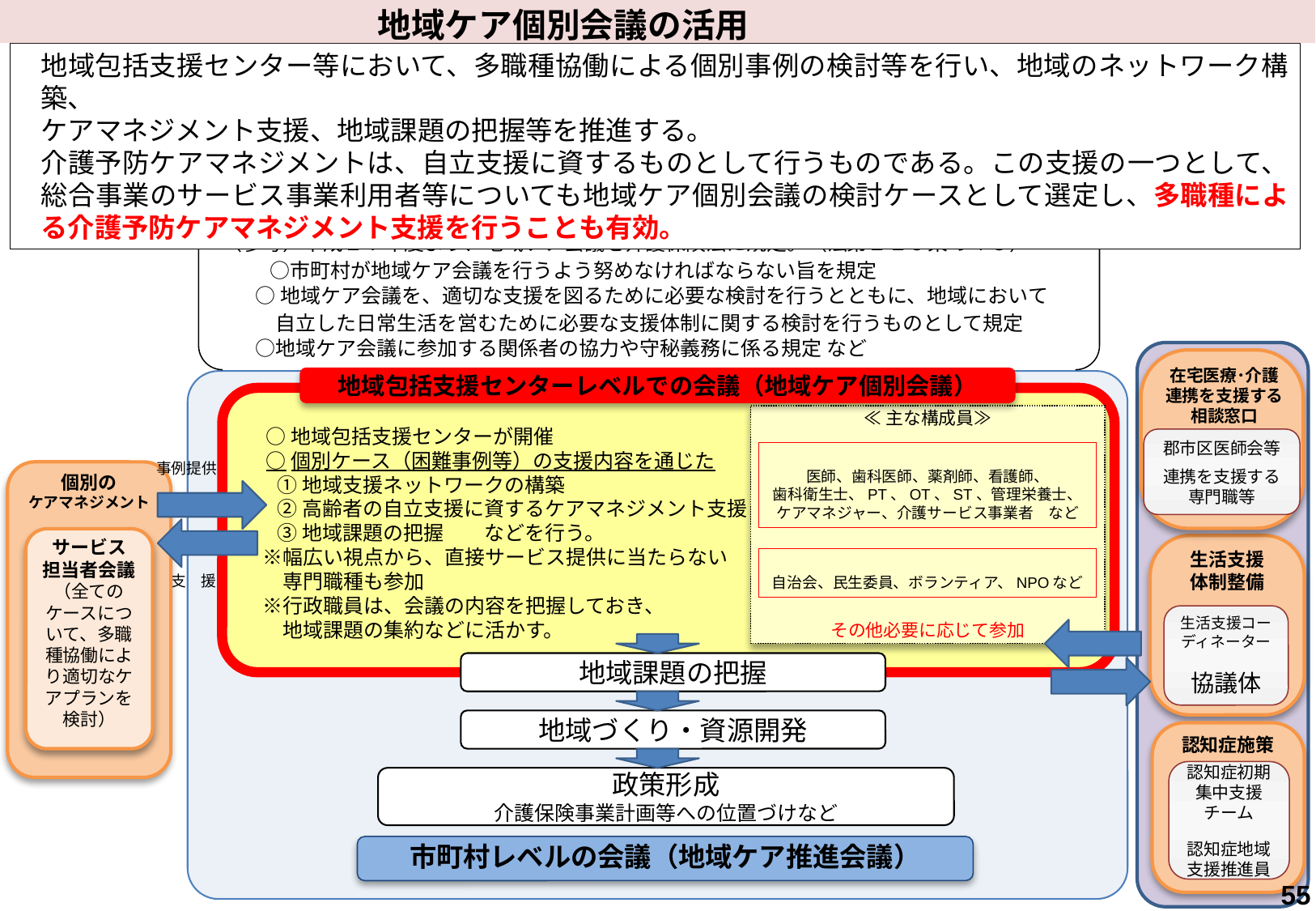

地域ケア個別会議の活用
地域包括支援センター等において、多職種協働による個別事例の検討等を行い、地域のネットワーク構築、
ケアマネジメント支援、地域課題の把握等を推進する。
介護予防ケアマネジメントは、自立支援に資するものとして行うものである。この支援の一つとして、総合事業のサービス事業利用者等についても地域ケア個別会議の検討ケースとして選定し、多職種による介護予防ケアマネジメント支援を行うことも有効。
（参考）平成２７年度より、地域ケア会議を介護保険法に規定。（法第１１５条の４８）
　○市町村が地域ケア会議を行うよう努めなければならない旨を規定
  ○地域ケア会議を、適切な支援を図るために必要な検討を行うとともに、地域において
　  自立した日常生活を営むために必要な支援体制に関する検討を行うものとして規定
　   ○地域ケア会議に参加する関係者の協力や守秘義務に係る規定 など

在宅医療･介護
連携を支援する
相談窓口
郡市区医師会等

連携を支援する専門職等
地域包括支援センターレベルでの会議（地域ケア個別会議）

○地域包括支援センターが開催
○個別ケース（困難事例等）の支援内容を通じた
①地域支援ネットワークの構築
②高齢者の自立支援に資するケアマネジメント支援
③地域課題の把握　　などを行う。
　※幅広い視点から、直接サービス提供に当たらない
　　専門職種も参加
　※行政職員は、会議の内容を把握しておき、
　　地域課題の集約などに活かす。

≪主な構成員≫

その他必要に応じて参加

医師、歯科医師、薬剤師、看護師、
歯科衛生士、PT、OT、ST、管理栄養士、
ケアマネジャー、介護サービス事業者　など

個別の
ケアマネジメント

サービス
担当者会議
（全てのケースについて、多職種協働により適切なケアプランを検討）
生活支援
体制整備
生活支援コーディネーター

協議体

自治会、民生委員、ボランティア、NPOなど

地域課題の把握

地域づくり・資源開発
認知症施策
認知症初期集中支援チーム

認知症地域支援推進員

政策形成
介護保険事業計画等への位置づけなど
市町村レベルの会議（地域ケア推進会議）

医療・介護の専門職種等
事例提供
地域の支援者
　支　援

55
56